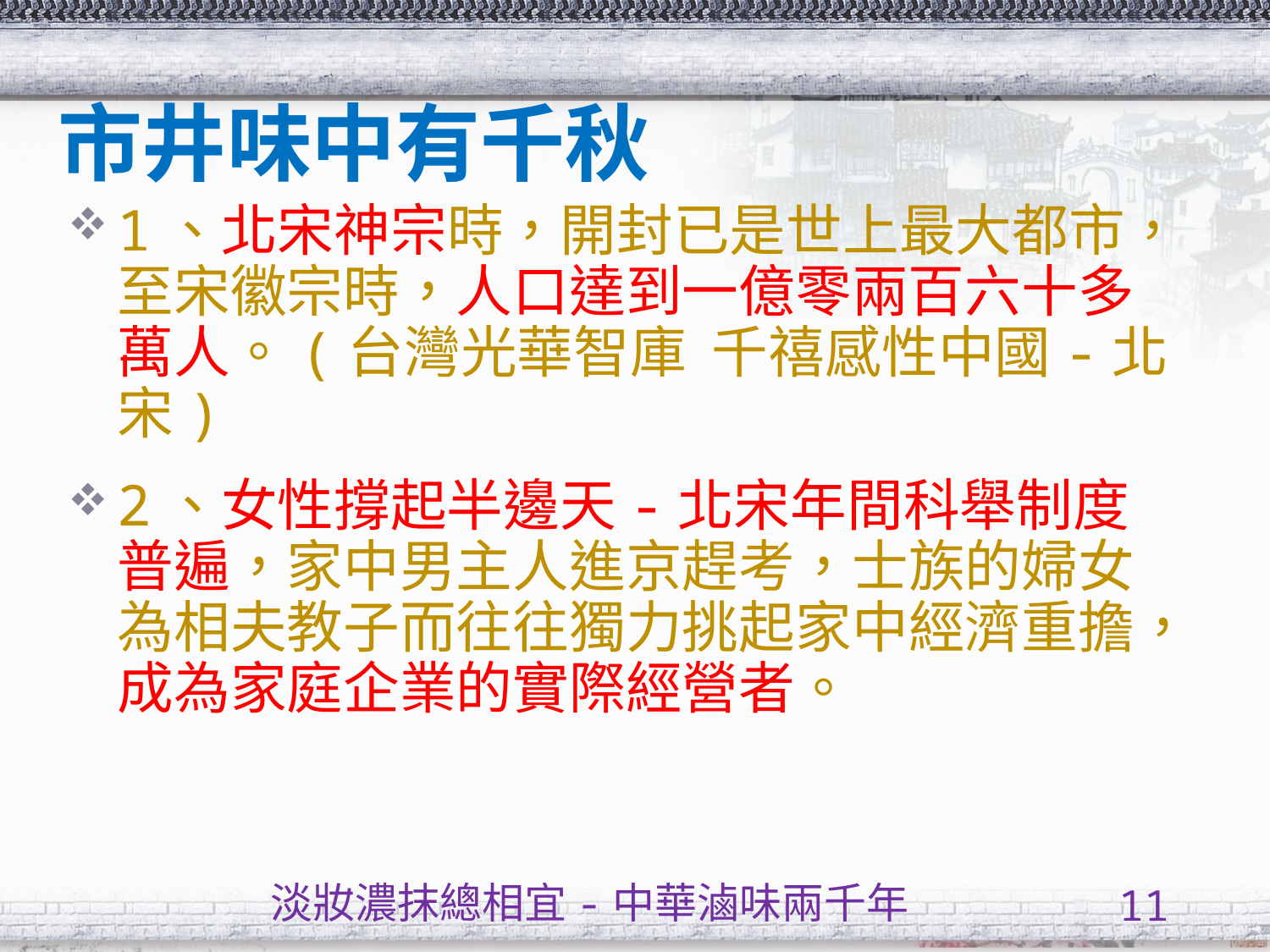

# 市井味中有千秋
1、北宋神宗時，開封已是世上最大都市，至宋徽宗時，人口達到一億零兩百六十多萬人。(台灣光華智庫  千禧感性中國-北宋)
2、女性撐起半邊天-北宋年間科舉制度普遍，家中男主人進京趕考，士族的婦女為相夫教子而往往獨力挑起家中經濟重擔，成為家庭企業的實際經營者。

淡妝濃抹總相宜-中華滷味兩千年
11